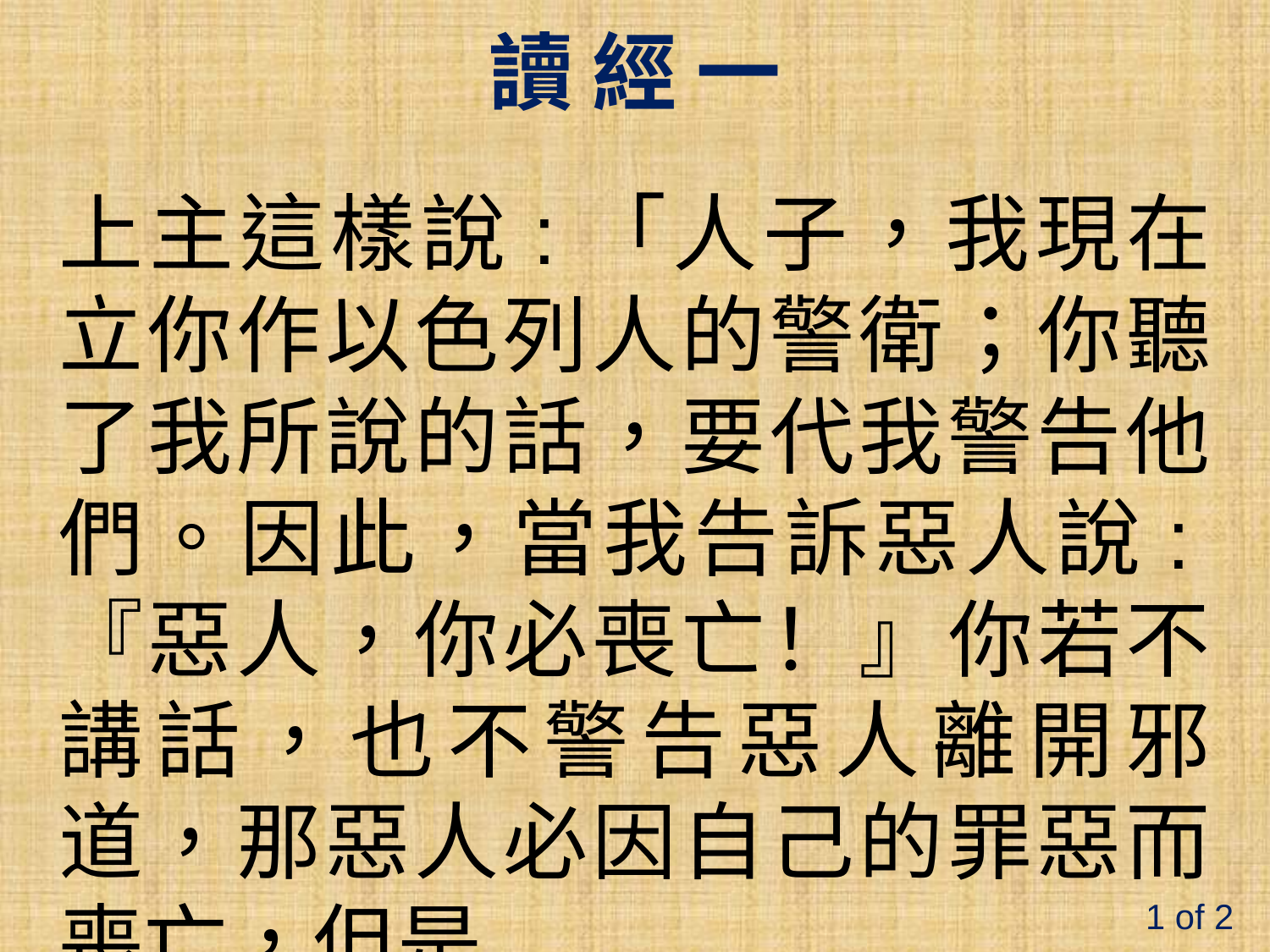

讀 經 一

上主這樣說:「人子，我現在立你作以色列人的警衛；你聽了我所說的話，要代我警告他們。因此，當我告訴惡人說:『惡人，你必喪亡！』你若不講話，也不警告惡人離開邪道，那惡人必因自己的罪惡而喪亡，但是
#
1 of 2